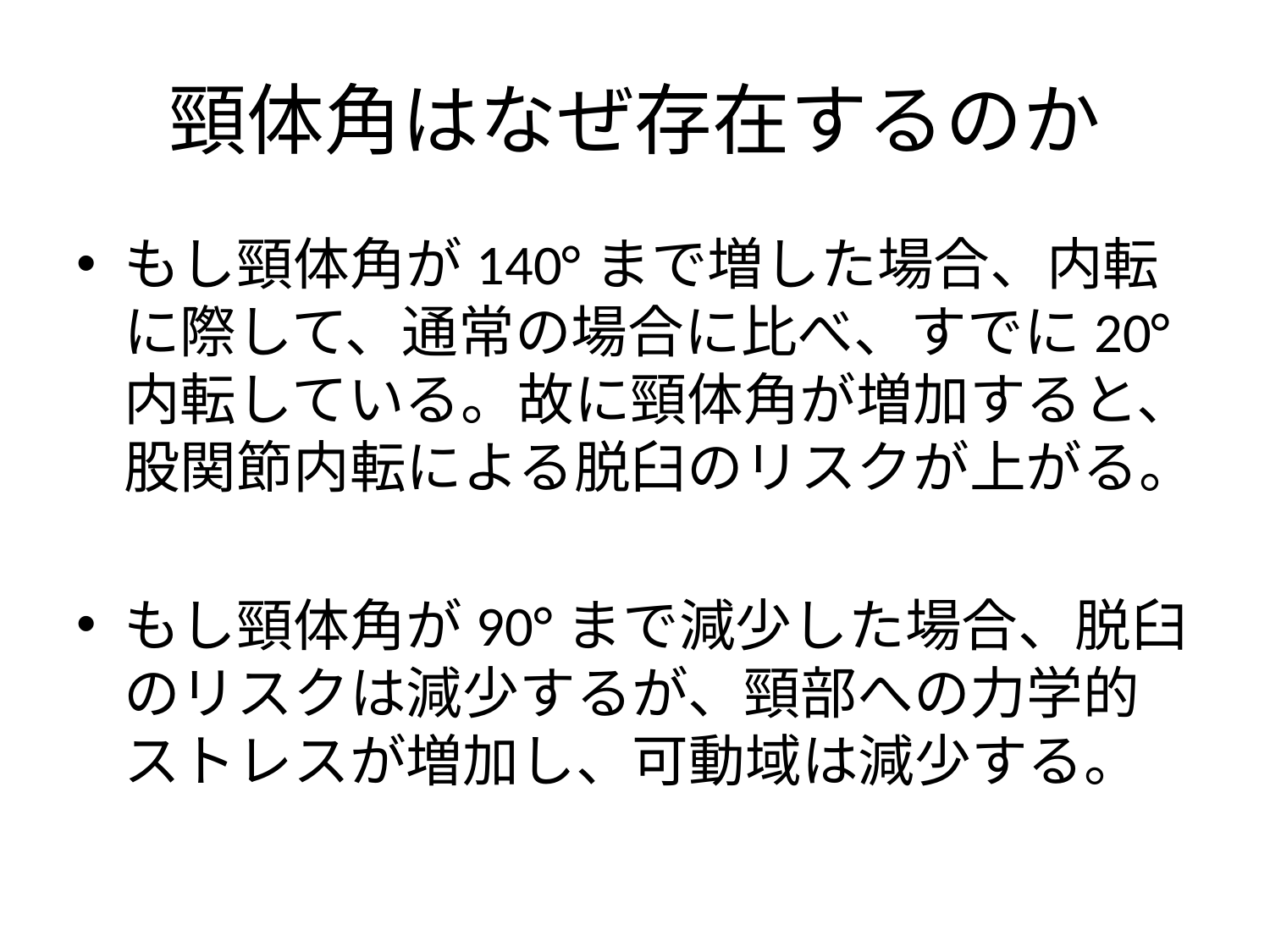

# 頸体角はなぜ存在するのか
もし頸体角が140°まで増した場合、内転に際して、通常の場合に比べ、すでに20°内転している。故に頸体角が増加すると、股関節内転による脱臼のリスクが上がる。

もし頸体角が90°まで減少した場合、脱臼のリスクは減少するが、頸部への力学的ストレスが増加し、可動域は減少する。